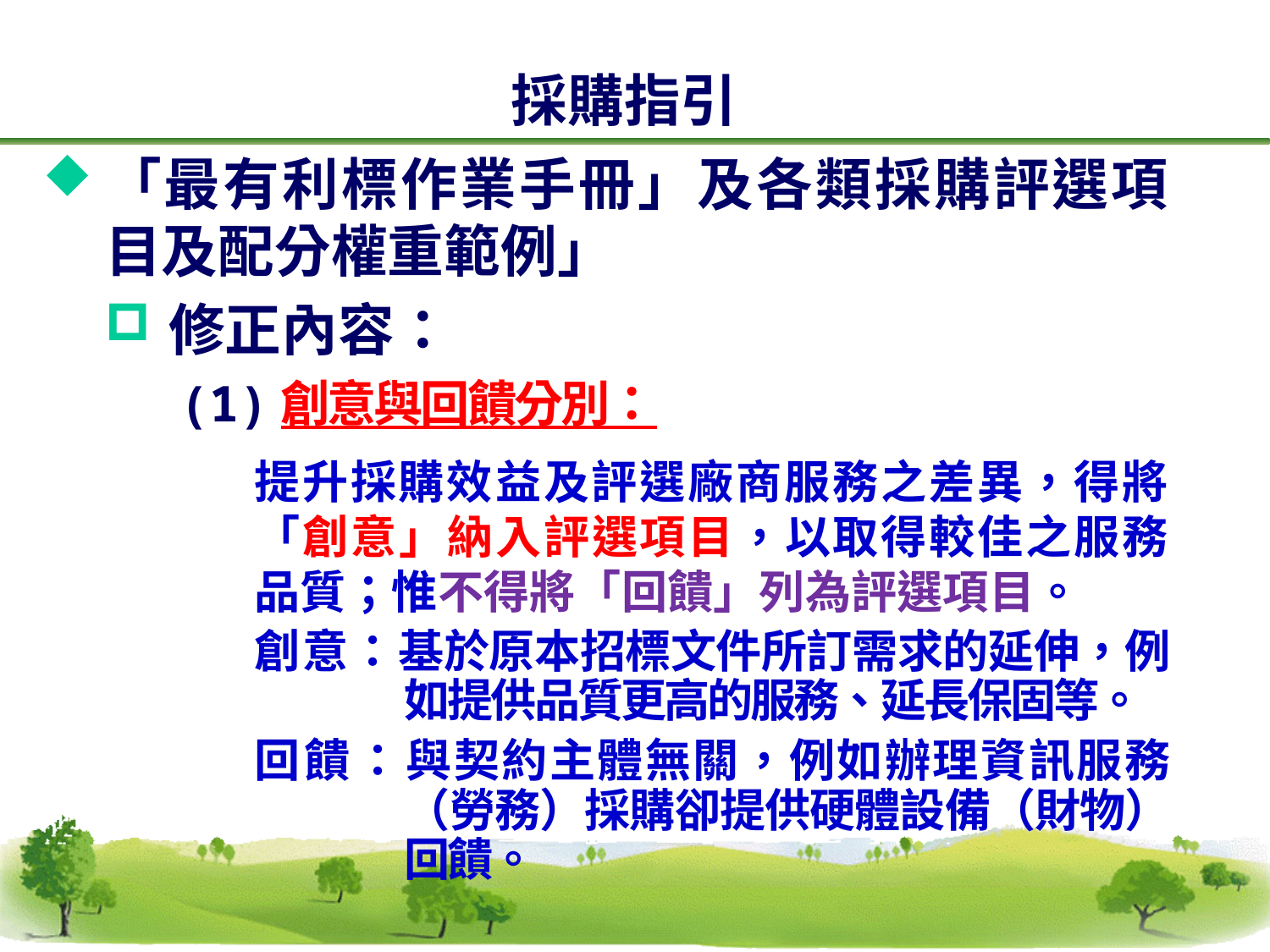

採購指引
「最有利標作業手冊」及各類採購評選項目及配分權重範例」
修正內容：
(1)創意與回饋分別：
提升採購效益及評選廠商服務之差異，得將「創意」納入評選項目，以取得較佳之服務品質；惟不得將「回饋」列為評選項目。
創意：基於原本招標文件所訂需求的延伸，例如提供品質更高的服務、延長保固等。
回饋：與契約主體無關，例如辦理資訊服務（勞務）採購卻提供硬體設備（財物）回饋。